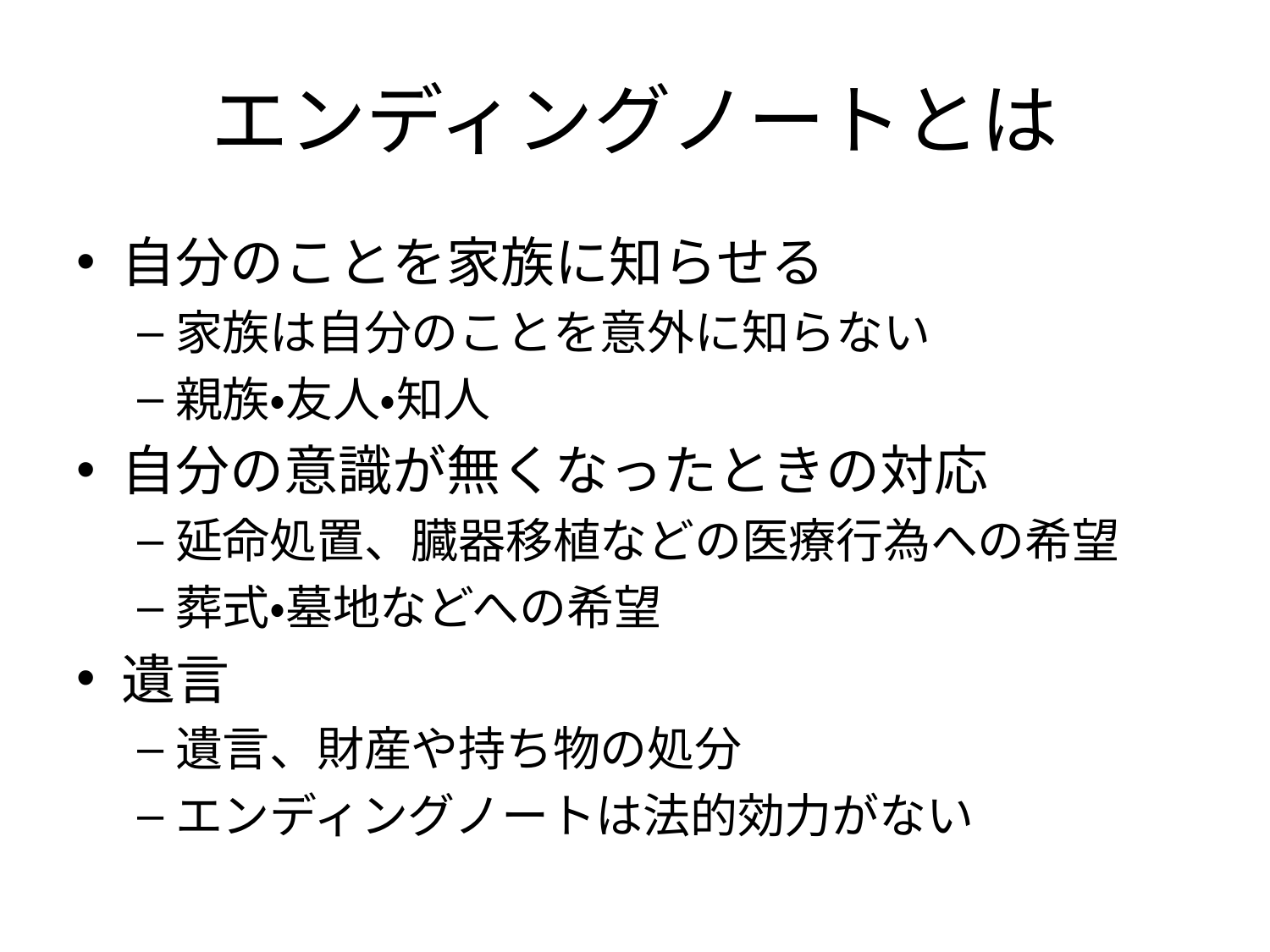

# エンディングノートとは
自分のことを家族に知らせる
家族は自分のことを意外に知らない
親族・友人・知人
自分の意識が無くなったときの対応
延命処置、臓器移植などの医療行為への希望
葬式・墓地などへの希望
遺言
遺言、財産や持ち物の処分
エンディングノートは法的効力がない